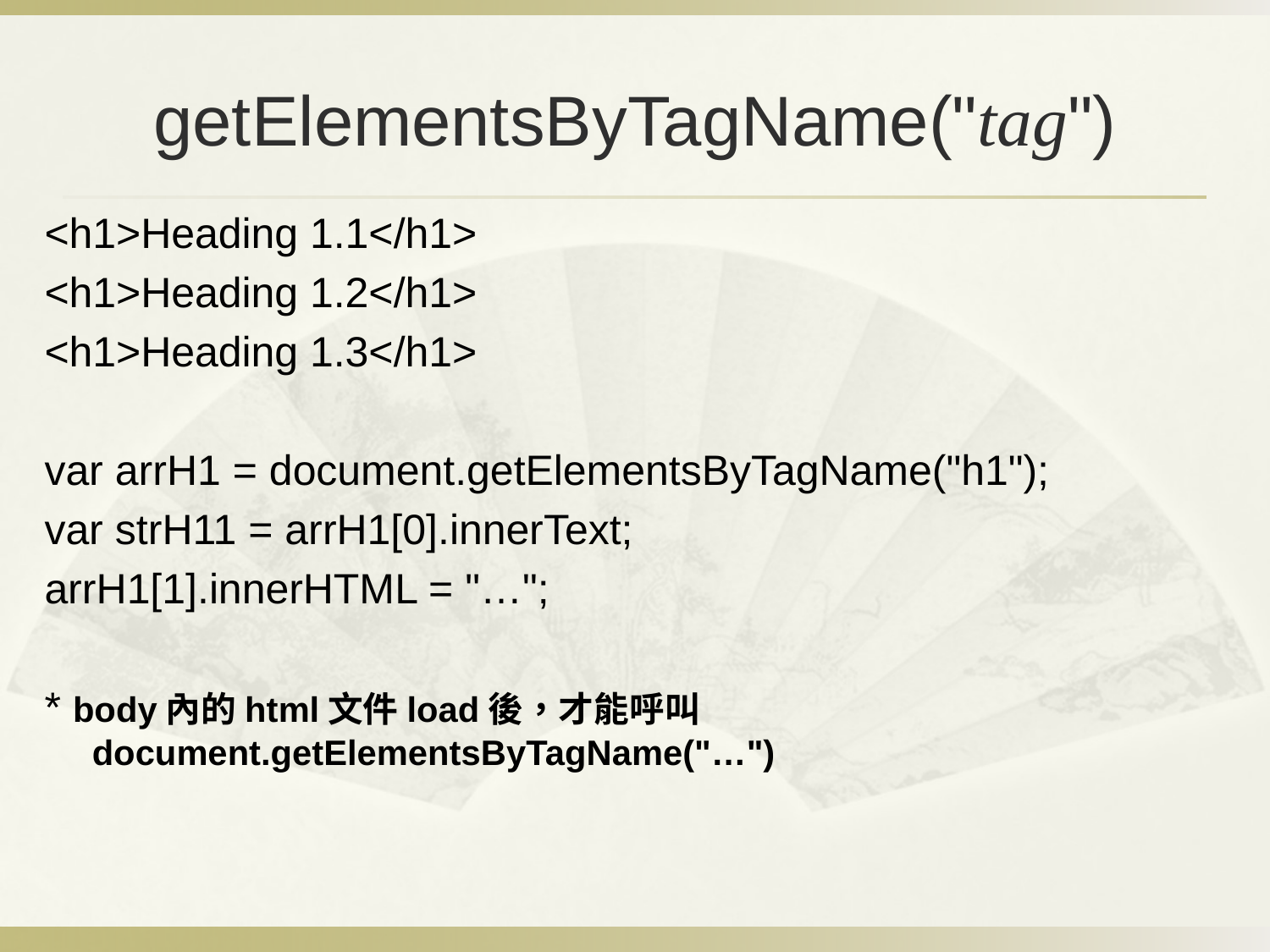

# getElementsByTagName("tag")
<h1>Heading 1.1</h1>
<h1>Heading 1.2</h1>
<h1>Heading 1.3</h1>

var arrH1 = document.getElementsByTagName("h1");
var strH11 = arrH1[0].innerText;
arrH1[1].innerHTML = "…";

* body內的html文件load後，才能呼叫document.getElementsByTagName("…")